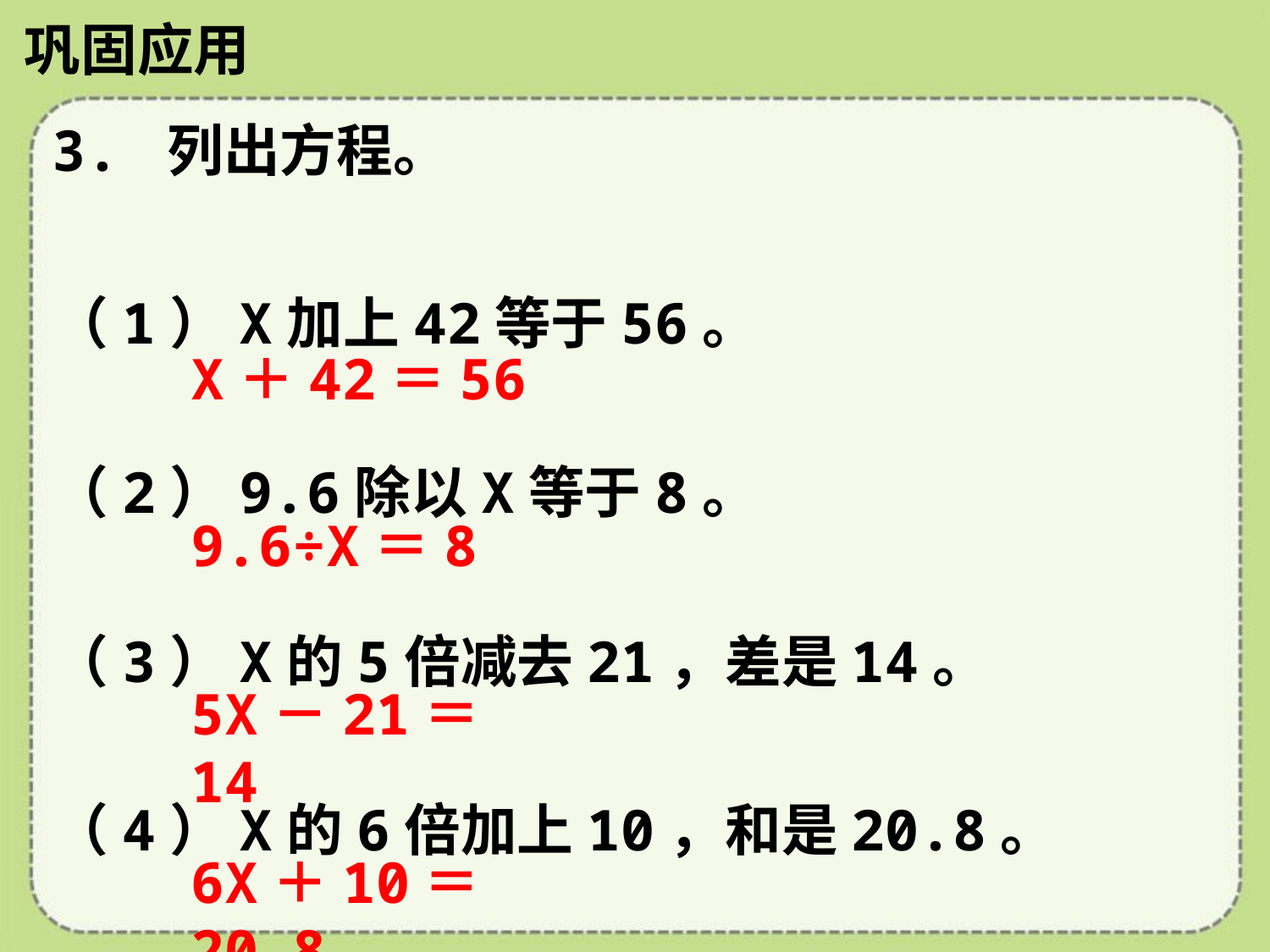

巩固应用
3. 列出方程。
（1）X加上42等于56。
（2）9.6除以X等于8。
（3）X的5倍减去21，差是14。
（4）X的6倍加上10，和是20.8。
X＋42＝56
9.6÷X＝8
5X－21＝14
6X＋10＝20.8